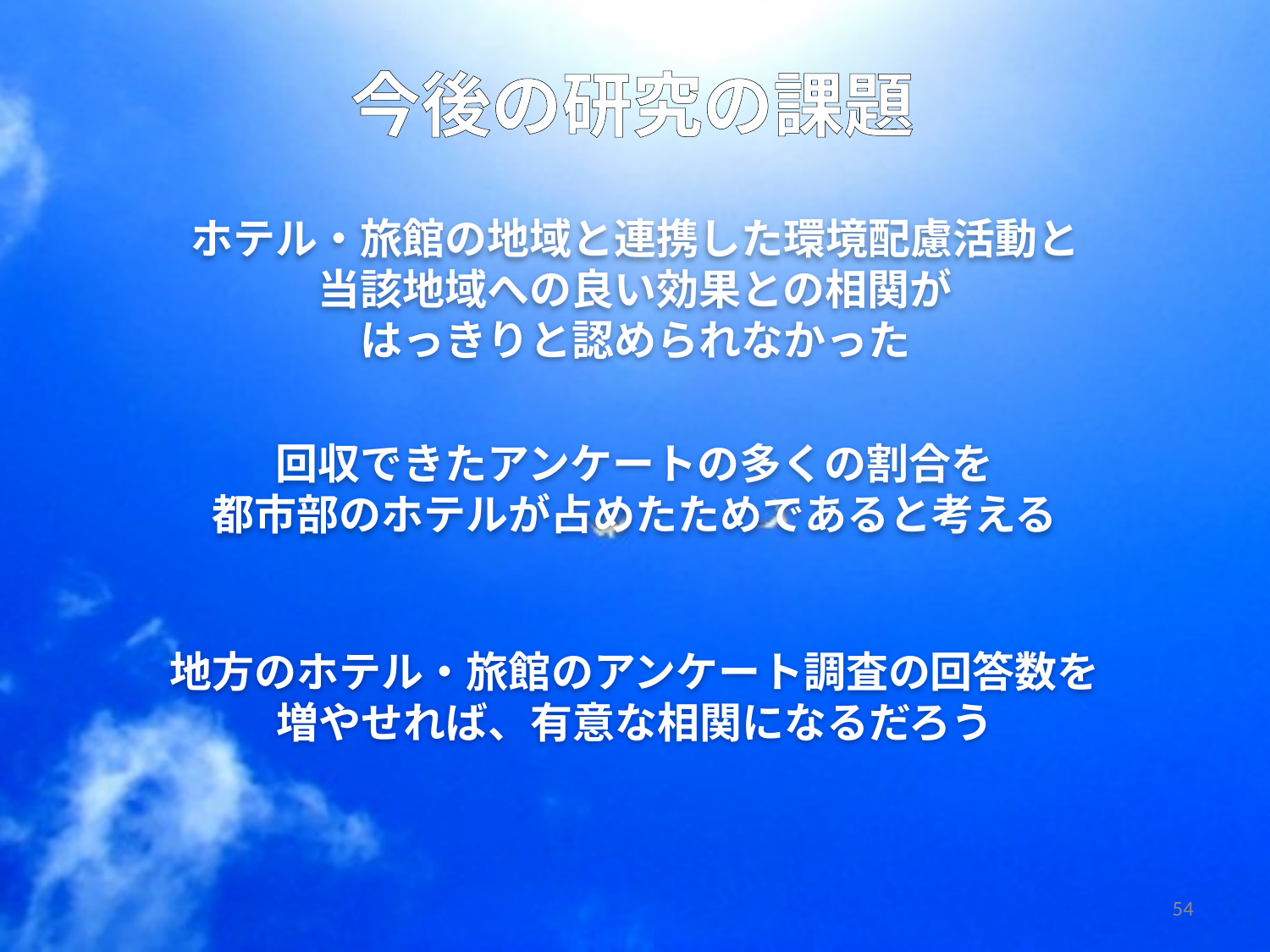

# 今後の研究の課題
ホテル・旅館の地域と連携した環境配慮活動と
当該地域への良い効果との相関が
はっきりと認められなかった
回収できたアンケートの多くの割合を
都市部のホテルが占めたためであると考える

地方のホテル・旅館のアンケート調査の回答数を
増やせれば、有意な相関になるだろう

54